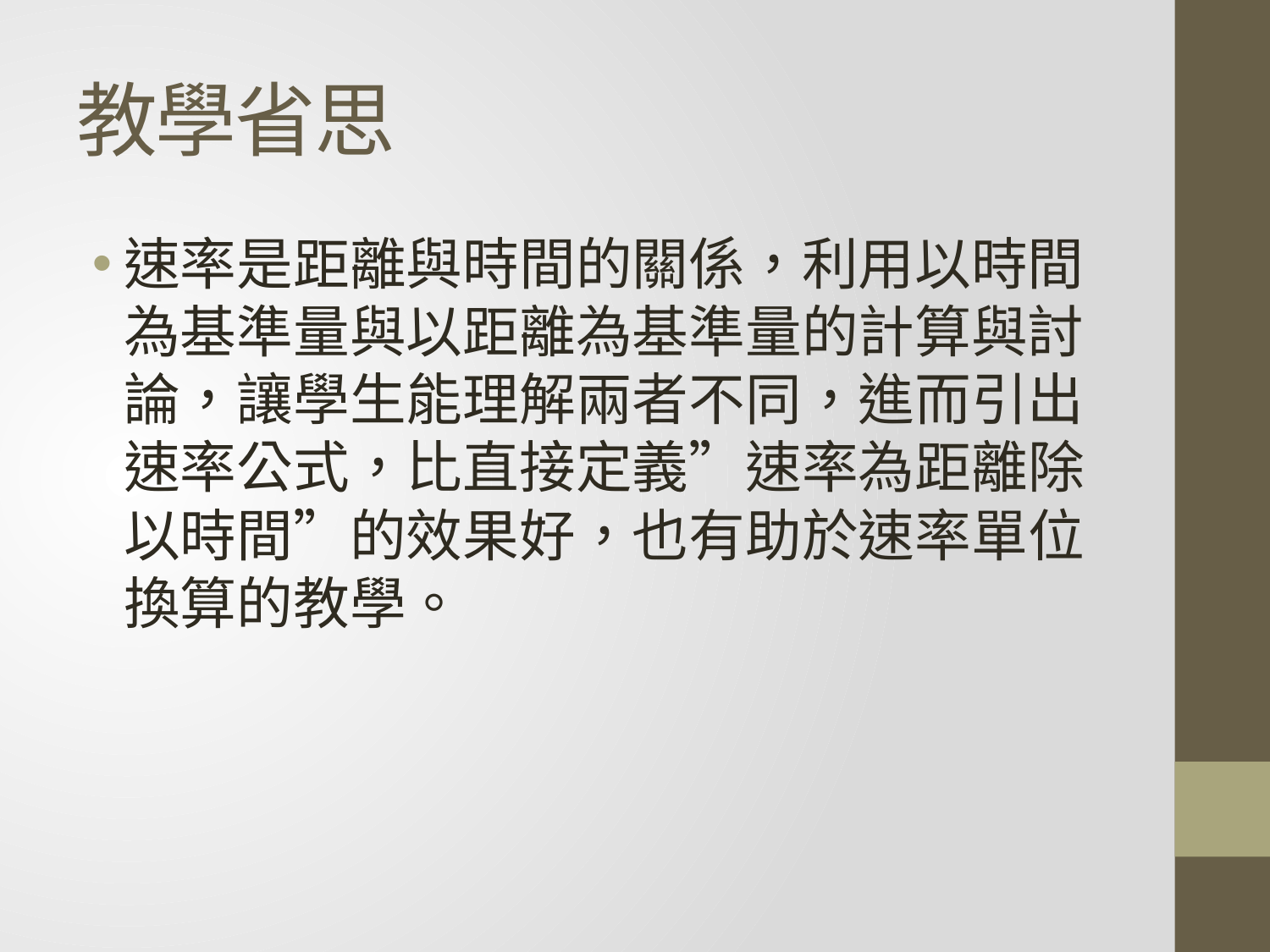

# 教學省思
速率是距離與時間的關係，利用以時間為基準量與以距離為基準量的計算與討論，讓學生能理解兩者不同，進而引出速率公式，比直接定義”速率為距離除以時間”的效果好，也有助於速率單位換算的教學。